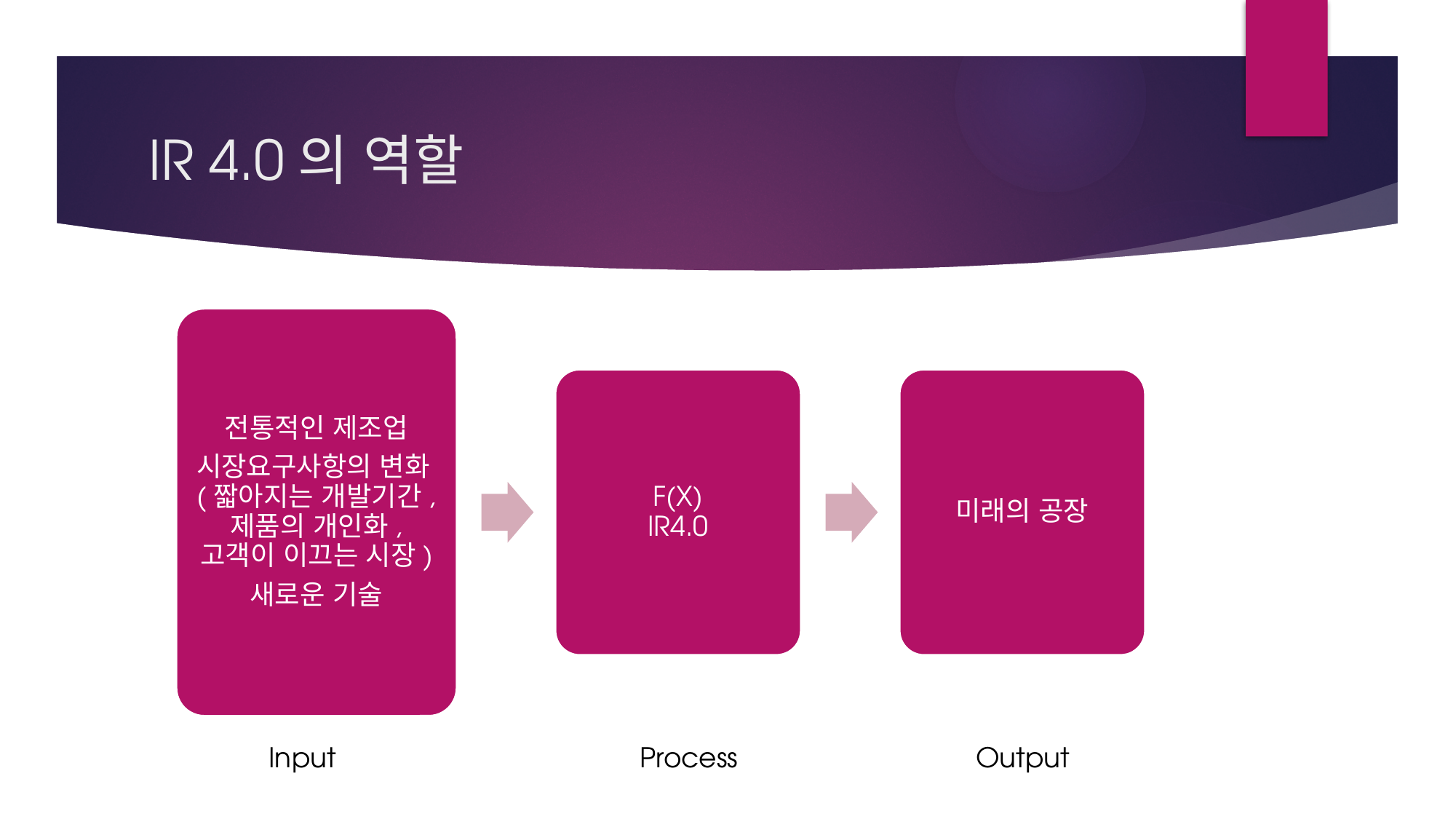

# IR 4.0의 역할
전통적인 제조업
시장요구사항의 변화(짧아지는 개발기간, 제품의 개인화, 고객이 이끄는 시장)
새로운 기술

F(X)
IR4.0

미래의 공장
Input
Process
Output